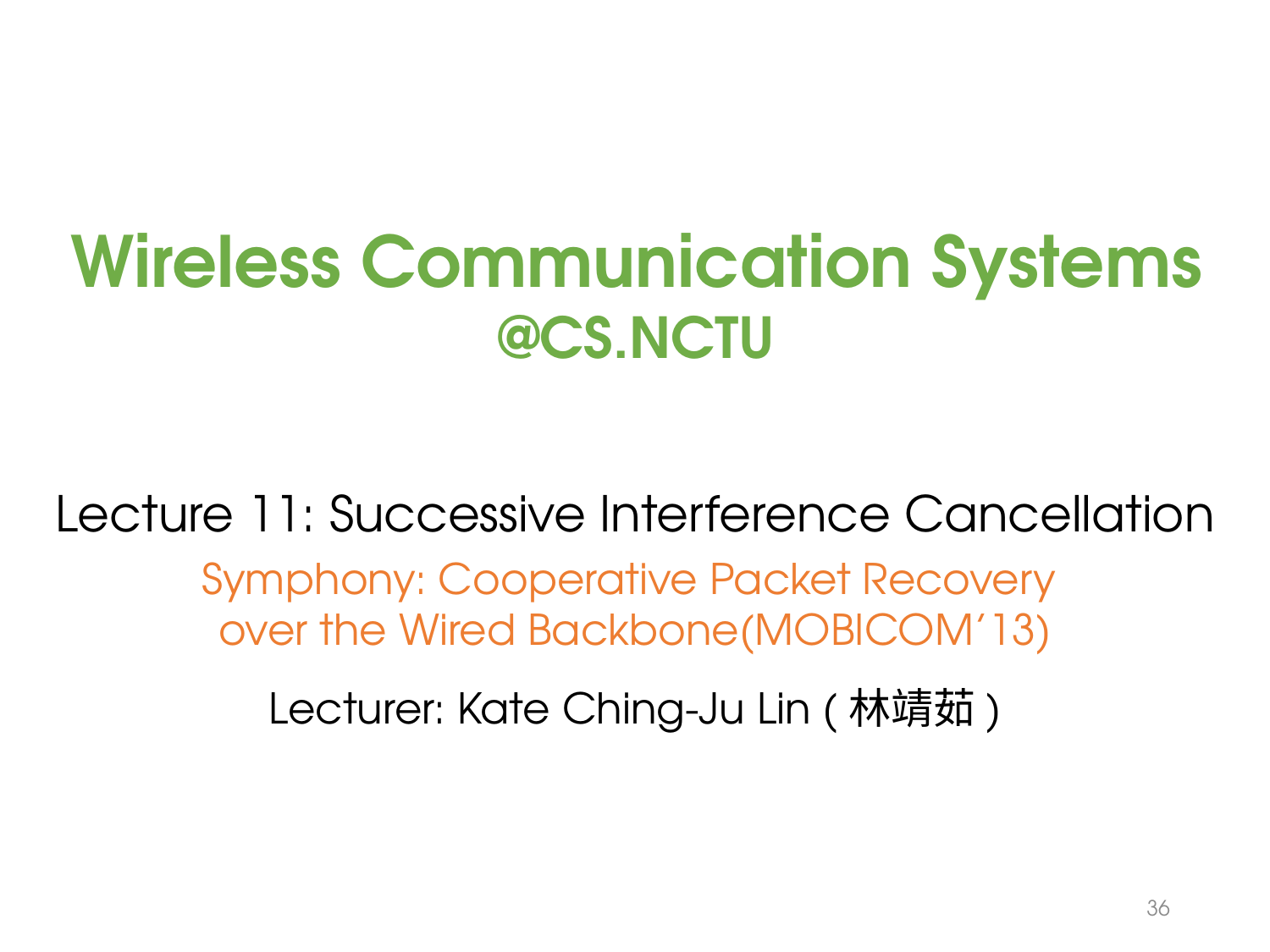

# Wireless Communication Systems @CS.NCTU
Lecture 11: Successive Interference Cancellation
Symphony: Cooperative Packet Recovery
over the Wired Backbone(MOBICOM’13)
Lecturer: Kate Ching-Ju Lin (林靖茹)
36